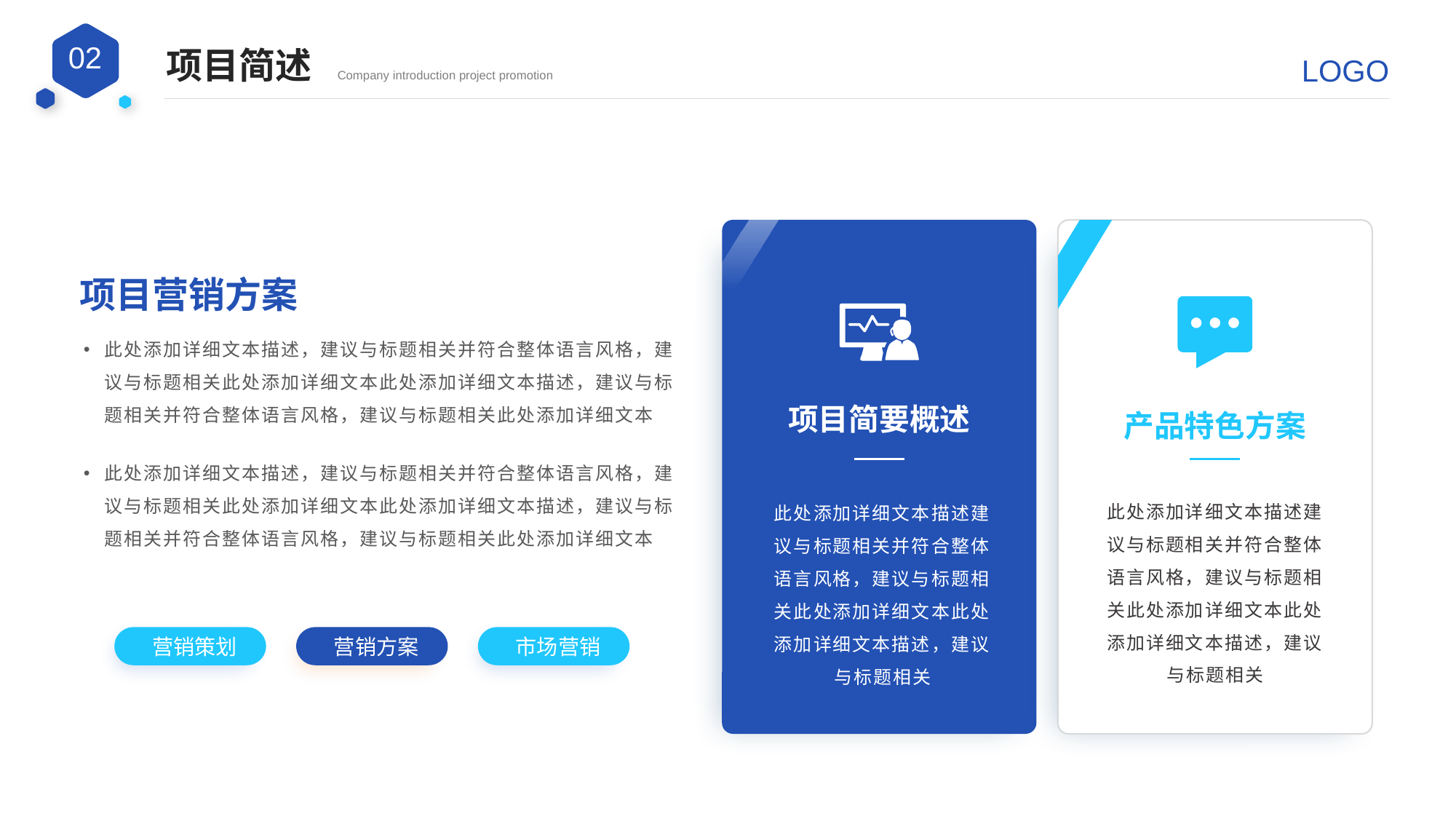

项目简述
Company introduction project promotion

项目营销方案

此处添加详细文本描述，建议与标题相关并符合整体语言风格，建议与标题相关此处添加详细文本此处添加详细文本描述，建议与标题相关并符合整体语言风格，建议与标题相关此处添加详细文本

右键点击图片择设置图片格式可直接替换图片。您的容打在或者通过复制您的文本后，在此框中选择粘贴，并选择只保。
产品特色方案
项目简要概述
此处添加详细文本描述，建议与标题相关并符合整体语言风格，建议与标题相关此处添加详细文本此处添加详细文本描述，建议与标题相关并符合整体语言风格，建议与标题相关此处添加详细文本

此处添加详细文本描述建议与标题相关并符合整体语言风格，建议与标题相关此处添加详细文本此处添加详细文本描述，建议与标题相关
此处添加详细文本描述建议与标题相关并符合整体语言风格，建议与标题相关此处添加详细文本此处添加详细文本描述，建议与标题相关

营销策划
营销方案
市场营销